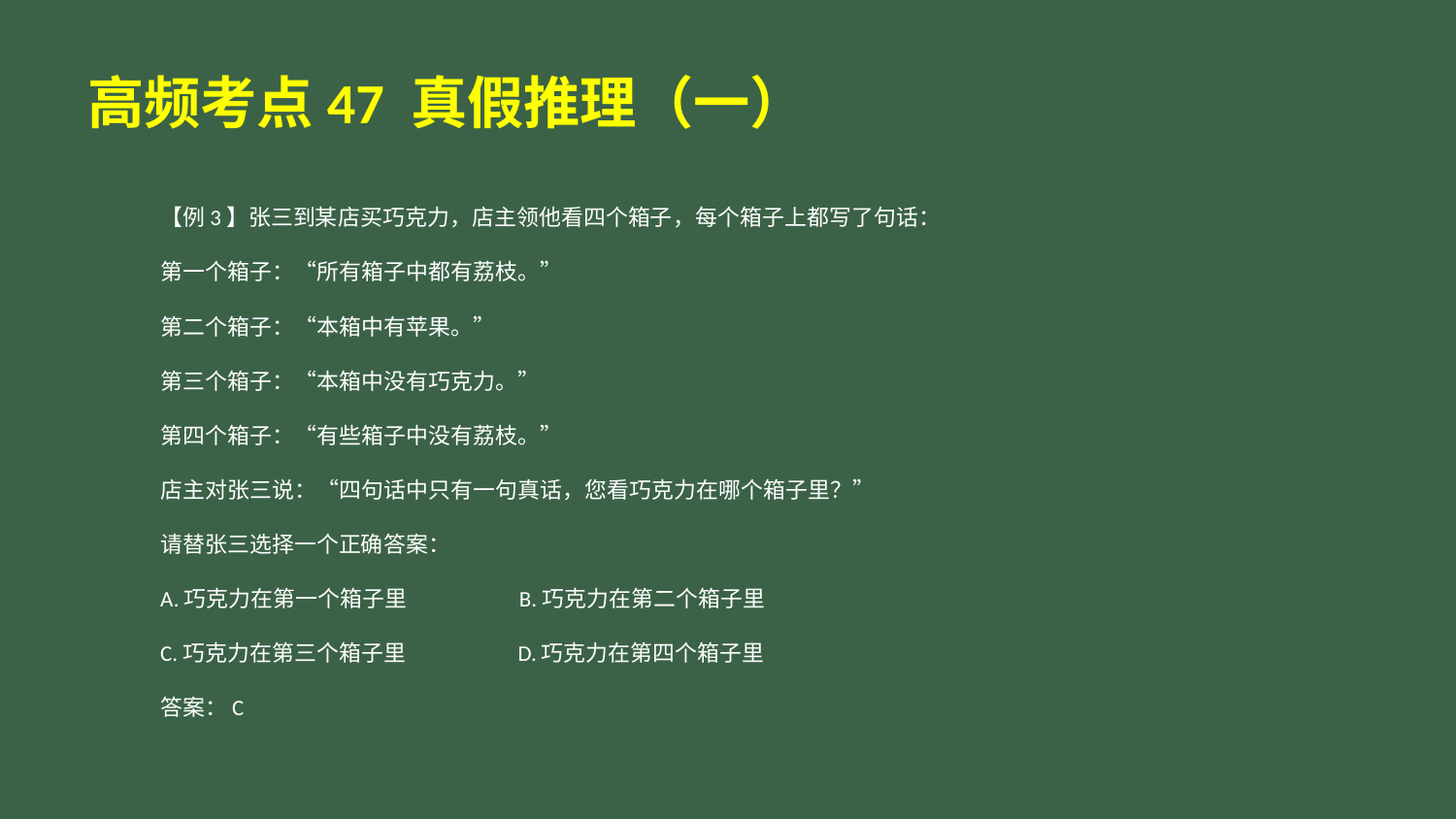

# 高频考点47 真假推理（一）
【例3】张三到某店买巧克力，店主领他看四个箱子，每个箱子上都写了句话：
第一个箱子：“所有箱子中都有荔枝。”
第二个箱子：“本箱中有苹果。”
第三个箱子：“本箱中没有巧克力。”
第四个箱子：“有些箱子中没有荔枝。”
店主对张三说：“四句话中只有一句真话，您看巧克力在哪个箱子里？”
请替张三选择一个正确答案：
A.巧克力在第一个箱子里                     B.巧克力在第二个箱子里
C.巧克力在第三个箱子里                     D.巧克力在第四个箱子里
答案：C